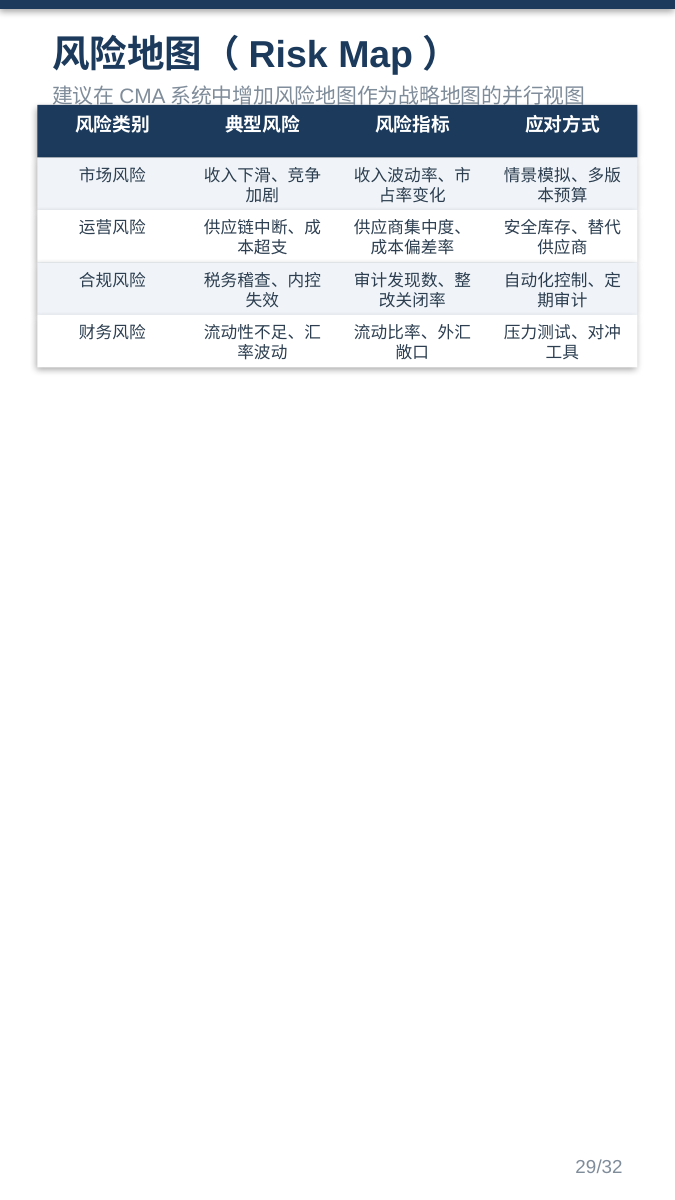

风险地图（Risk Map）
建议在CMA系统中增加风险地图作为战略地图的并行视图

风险类别
典型风险
风险指标
应对方式

市场风险
收入下滑、竞争加剧
收入波动率、市占率变化
情景模拟、多版本预算

运营风险
供应链中断、成本超支
供应商集中度、成本偏差率
安全库存、替代供应商

合规风险
税务稽查、内控失效
审计发现数、整改关闭率
自动化控制、定期审计

财务风险
流动性不足、汇率波动
流动比率、外汇敞口
压力测试、对冲工具
29/32